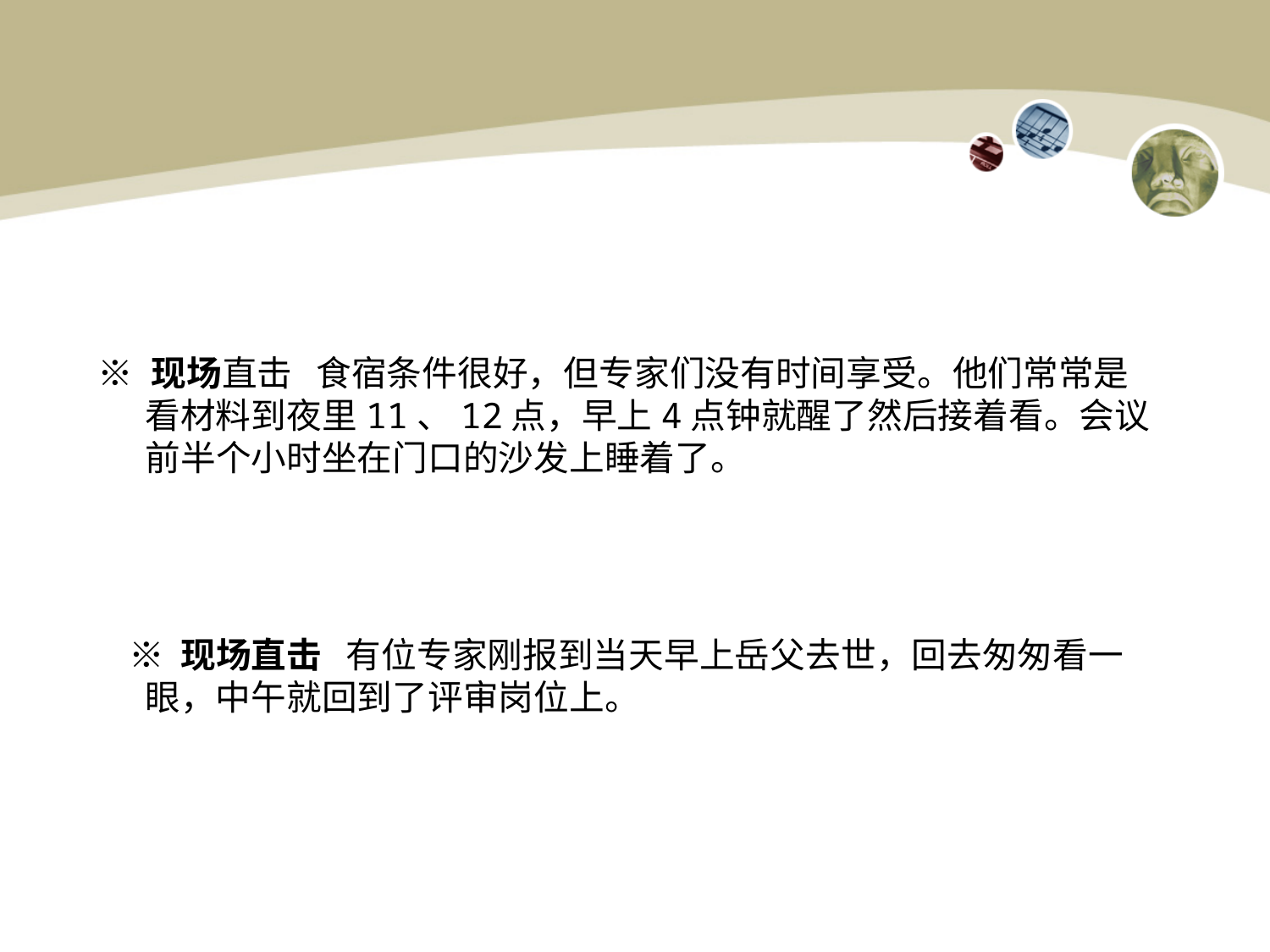

※ 现场直击   食宿条件很好，但专家们没有时间享受。他们常常是看材料到夜里11、12点，早上4点钟就醒了然后接着看。会议前半个小时坐在门口的沙发上睡着了。

    ※ 现场直击   有位专家刚报到当天早上岳父去世，回去匆匆看一眼，中午就回到了评审岗位上。